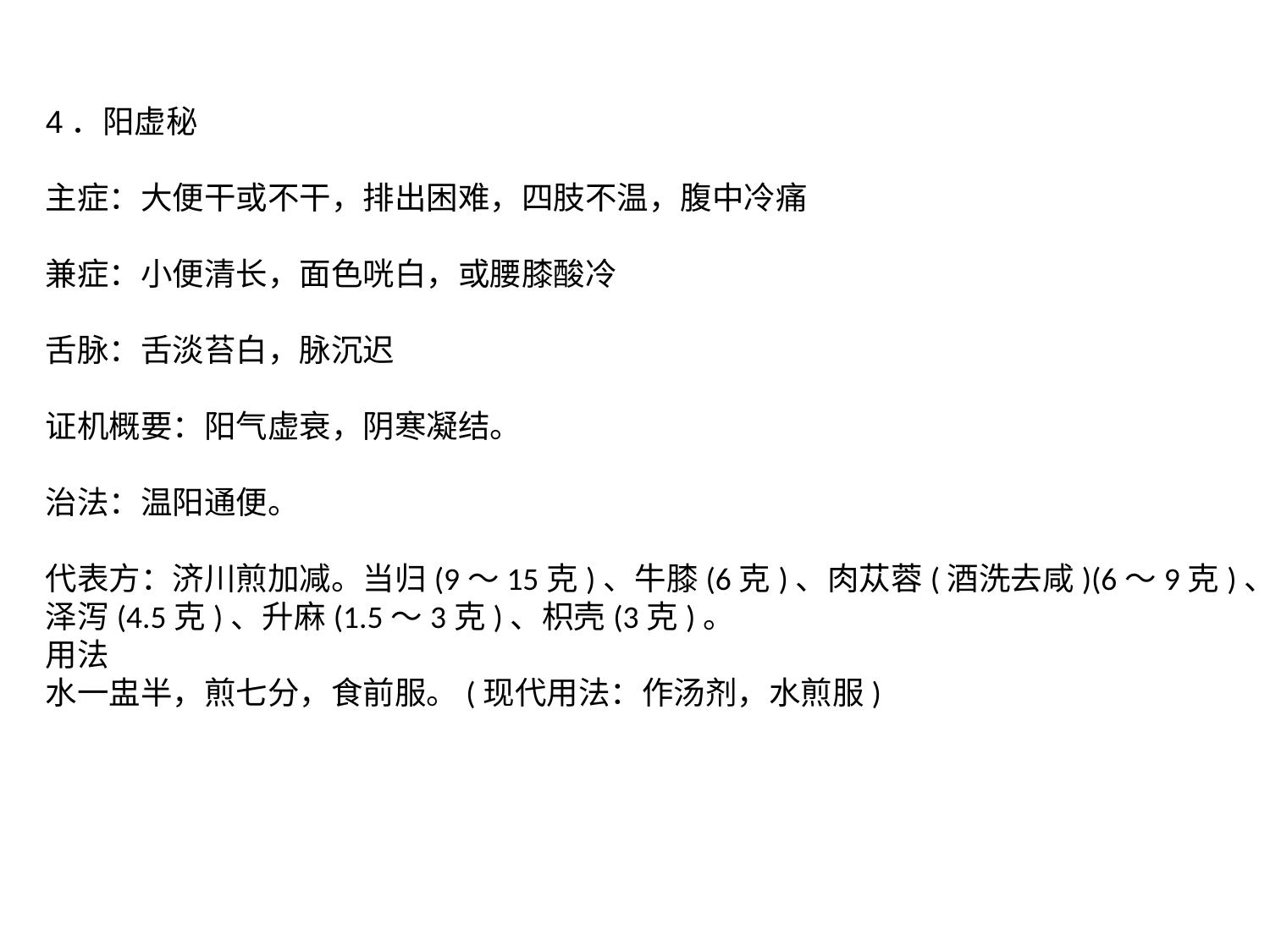

4．阳虚秘

主症：大便干或不干，排出困难，四肢不温，腹中冷痛

兼症：小便清长，面色咣白，或腰膝酸冷

舌脉：舌淡苔白，脉沉迟

证机概要：阳气虚衰，阴寒凝结。

治法：温阳通便。

代表方：济川煎加减。当归(9～15克)、牛膝(6克)、肉苁蓉(酒洗去咸)(6～9克)、
泽泻(4.5克)、升麻(1.5～3克)、枳壳(3克)。
用法
水一盅半，煎七分，食前服。(现代用法：作汤剂，水煎服)